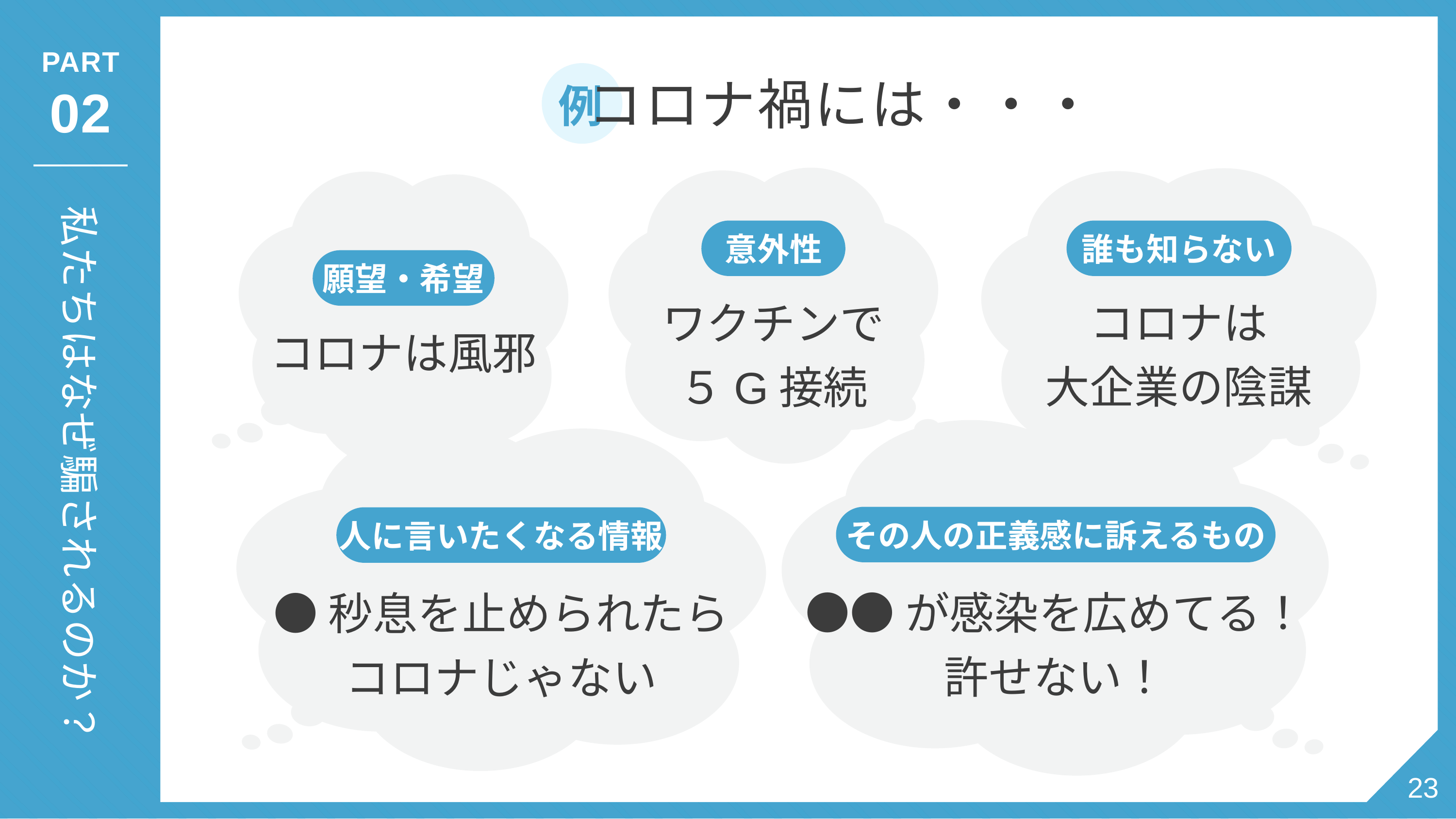

PART
02
私たちはなぜ騙されるのか？
例
コロナ禍には・・・

意外性
ワクチンで
５G接続
誰も知らない
コロナは
大企業の陰謀
願望・希望
コロナは風邪

その人の正義感に訴えるもの
●●が感染を広めてる！
許せない！
人に言いたくなる情報
●秒息を止められたら
コロナじゃない
23